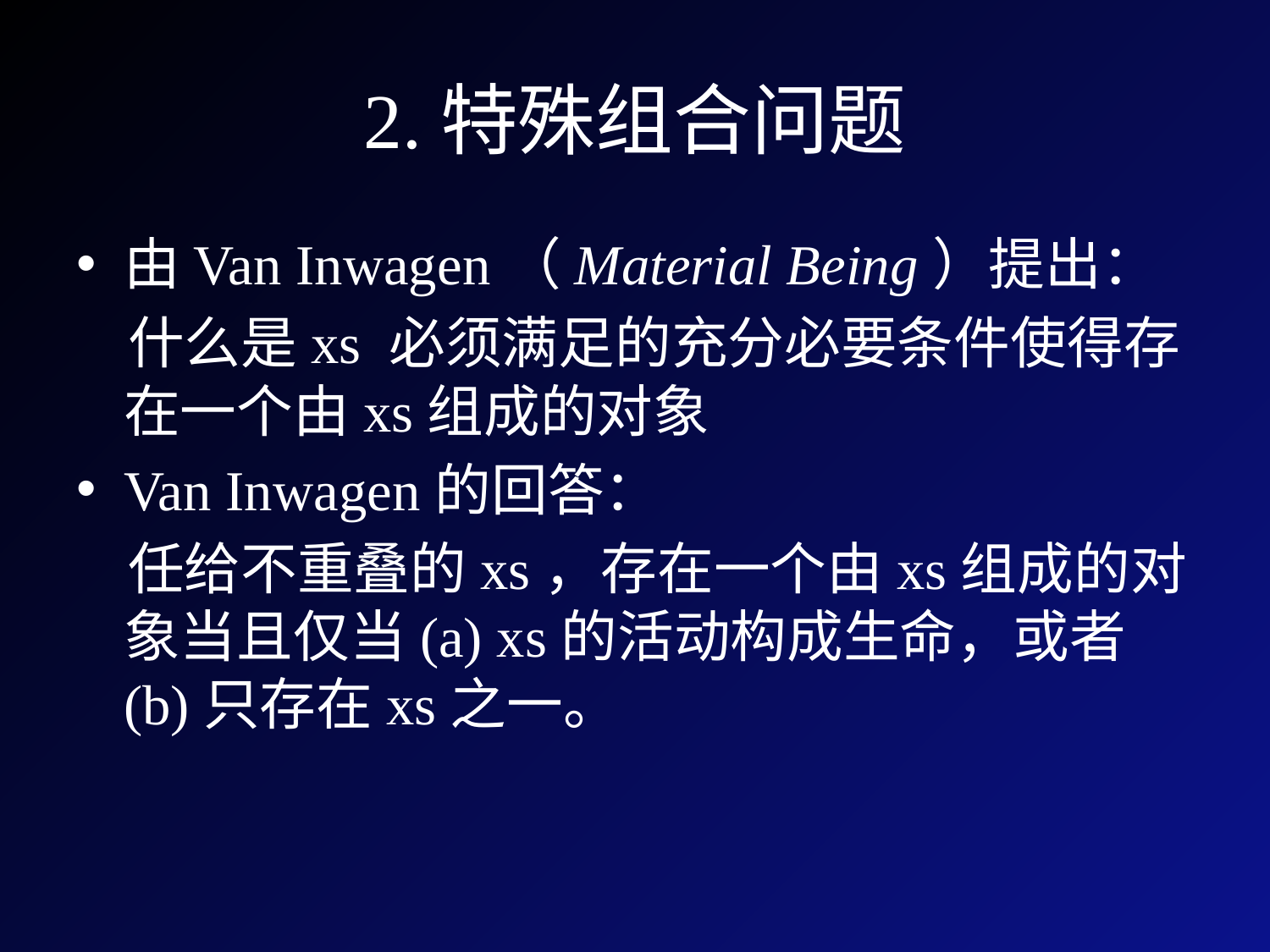

# 2.特殊组合问题
由Van Inwagen（Material Being）提出：
   什么是xs 必须满足的充分必要条件使得存在一个由xs组成的对象
Van Inwagen的回答：
   任给不重叠的xs，存在一个由xs组成的对象当且仅当(a) xs的活动构成生命，或者(b)只存在xs之一。